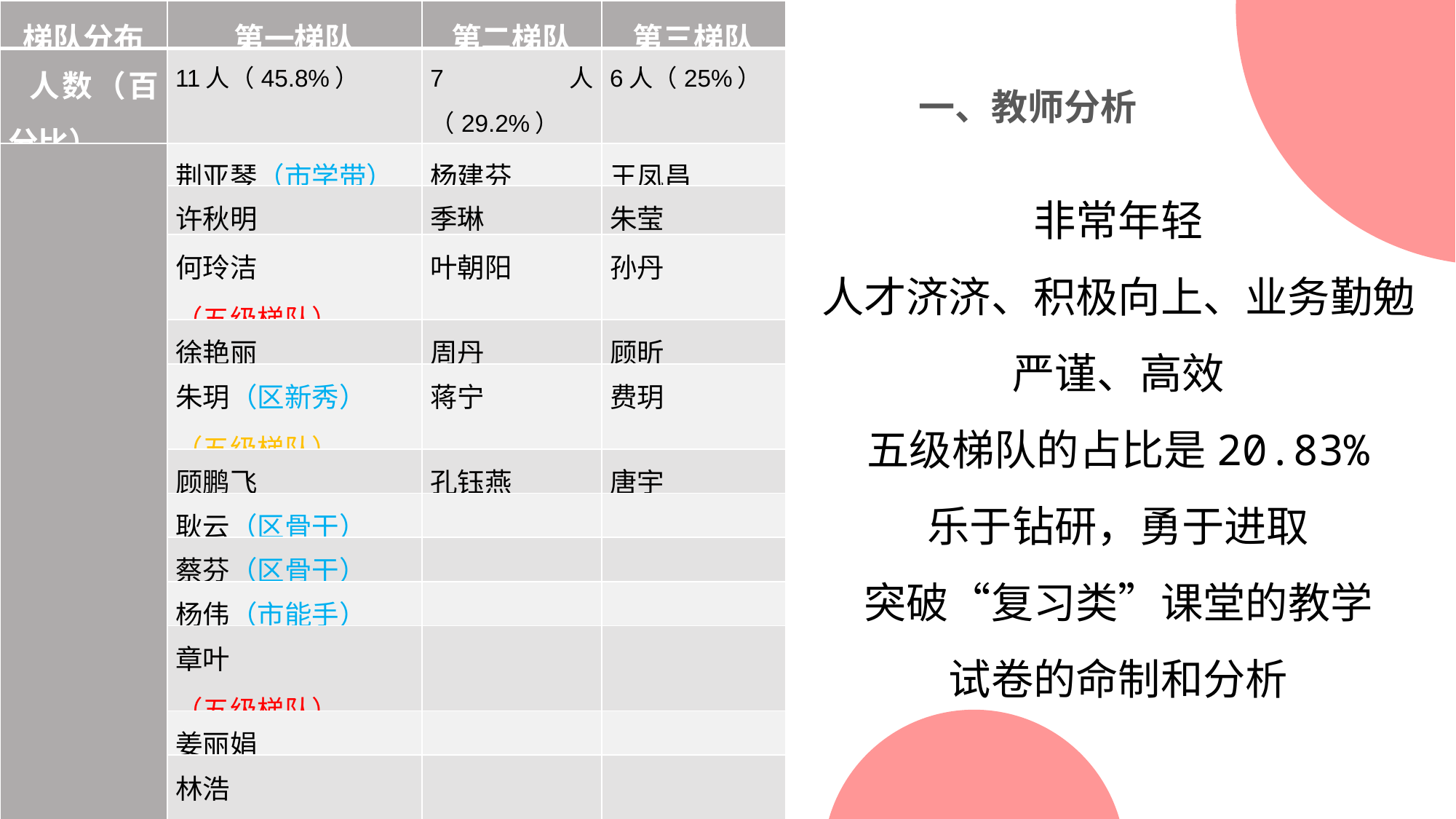

| 梯队分布 | 第一梯队 | 第二梯队 | 第三梯队 |
| --- | --- | --- | --- |
| 人数（百分比） | 11人（45.8%） | 7人（29.2%） | 6人（25%） |
|  | 荆亚琴（市学带） | 杨建芬 | 王凤昌 |
|  | 许秋明 | 季琳 | 朱莹 |
|  | 何玲洁 （五级梯队） | 叶朝阳 | 孙丹 |
|  | 徐艳丽 | 周丹 | 顾昕 |
|  | 朱玥（区新秀） （五级梯队） | 蒋宁 | 费玥 |
|  | 顾鹏飞 | 孔钰燕 | 唐宇 |
|  | 耿云（区骨干） |  |  |
|  | 蔡芬（区骨干） |  |  |
|  | 杨伟（市能手） |  |  |
|  | 章叶 （五级梯队） |  |  |
|  | 姜丽娟 |  |  |
|  | 林浩 （五级梯队） |  |  |
一、教师分析
非常年轻
人才济济、积极向上、业务勤勉
严谨、高效
五级梯队的占比是20.83%
乐于钻研，勇于进取
突破“复习类”课堂的教学
试卷的命制和分析